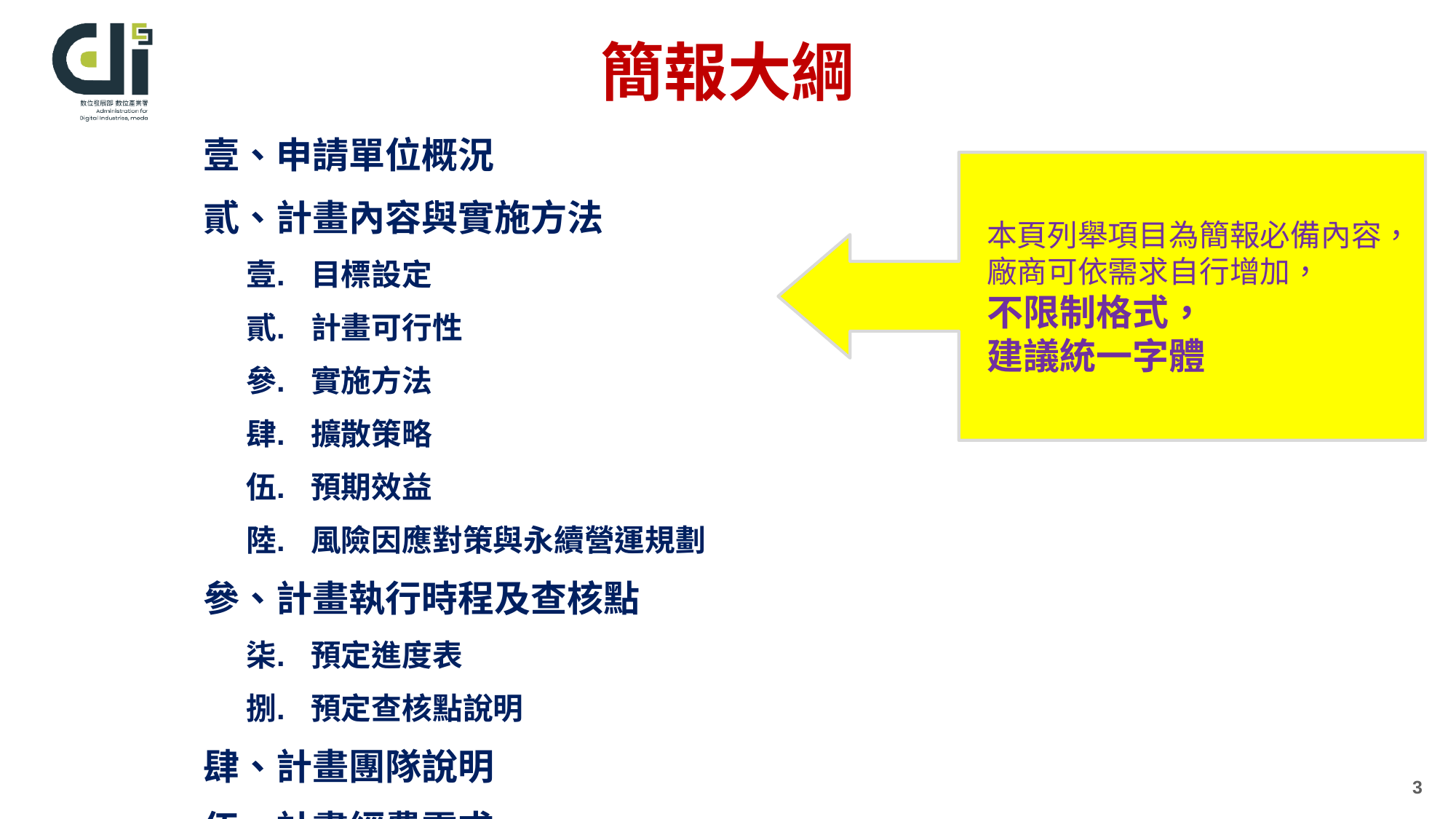

# 簡報大綱
| 壹、申請單位概況 貳、計畫內容與實施方法 目標設定 計畫可行性 實施方法 擴散策略 預期效益 風險因應對策與永續營運規劃 參、計畫執行時程及查核點 預定進度表 預定查核點說明 肆、計畫團隊說明 伍、計畫經費需求 陸、附件資料 |
| --- |
本頁列舉項目為簡報必備內容，廠商可依需求自行增加，
不限制格式，
建議統一字體
3